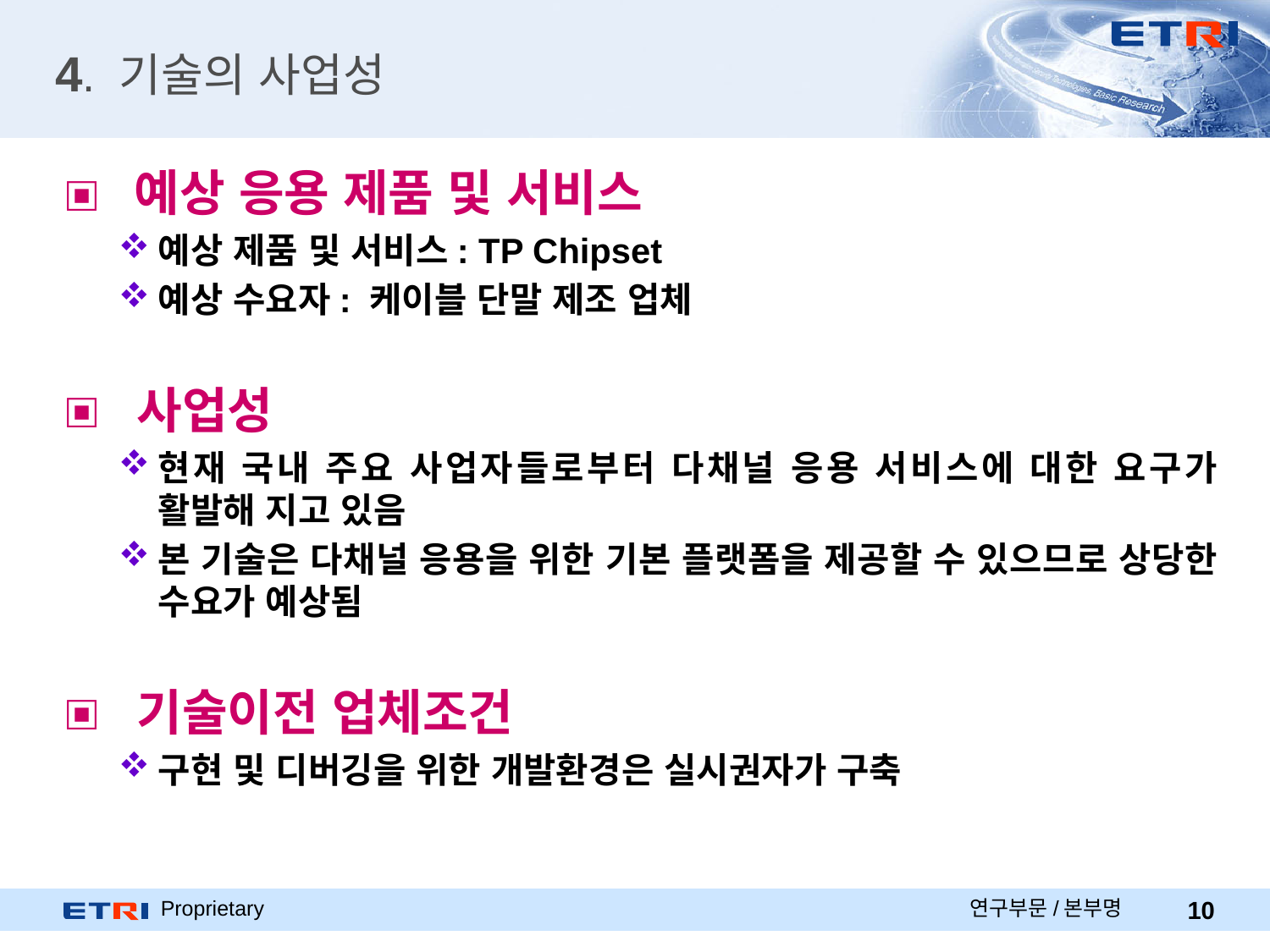

# 4. 기술의 사업성
 예상 응용 제품 및 서비스
예상 제품 및 서비스: TP Chipset
예상 수요자: 케이블 단말 제조 업체

 사업성
현재 국내 주요 사업자들로부터 다채널 응용 서비스에 대한 요구가 활발해 지고 있음
본 기술은 다채널 응용을 위한 기본 플랫폼을 제공할 수 있으므로 상당한 수요가 예상됨

 기술이전 업체조건
구현 및 디버깅을 위한 개발환경은 실시권자가 구축
연구부문/본부명
10